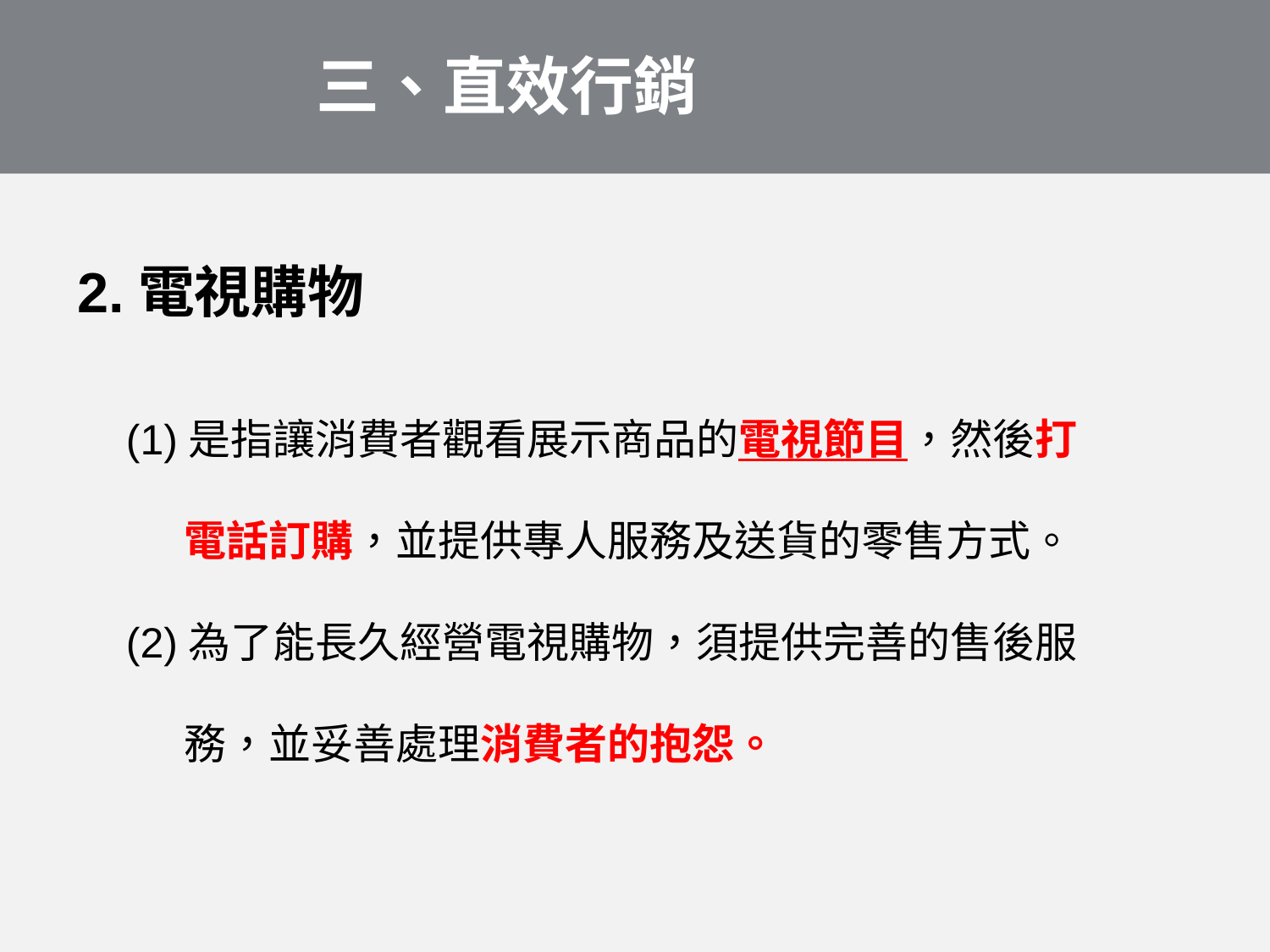

三、直效行銷
2.電視購物
(1)是指讓消費者觀看展示商品的電視節目，然後打
     電話訂購，並提供專人服務及送貨的零售方式。
(2)為了能長久經營電視購物，須提供完善的售後服
     務，並妥善處理消費者的抱怨。